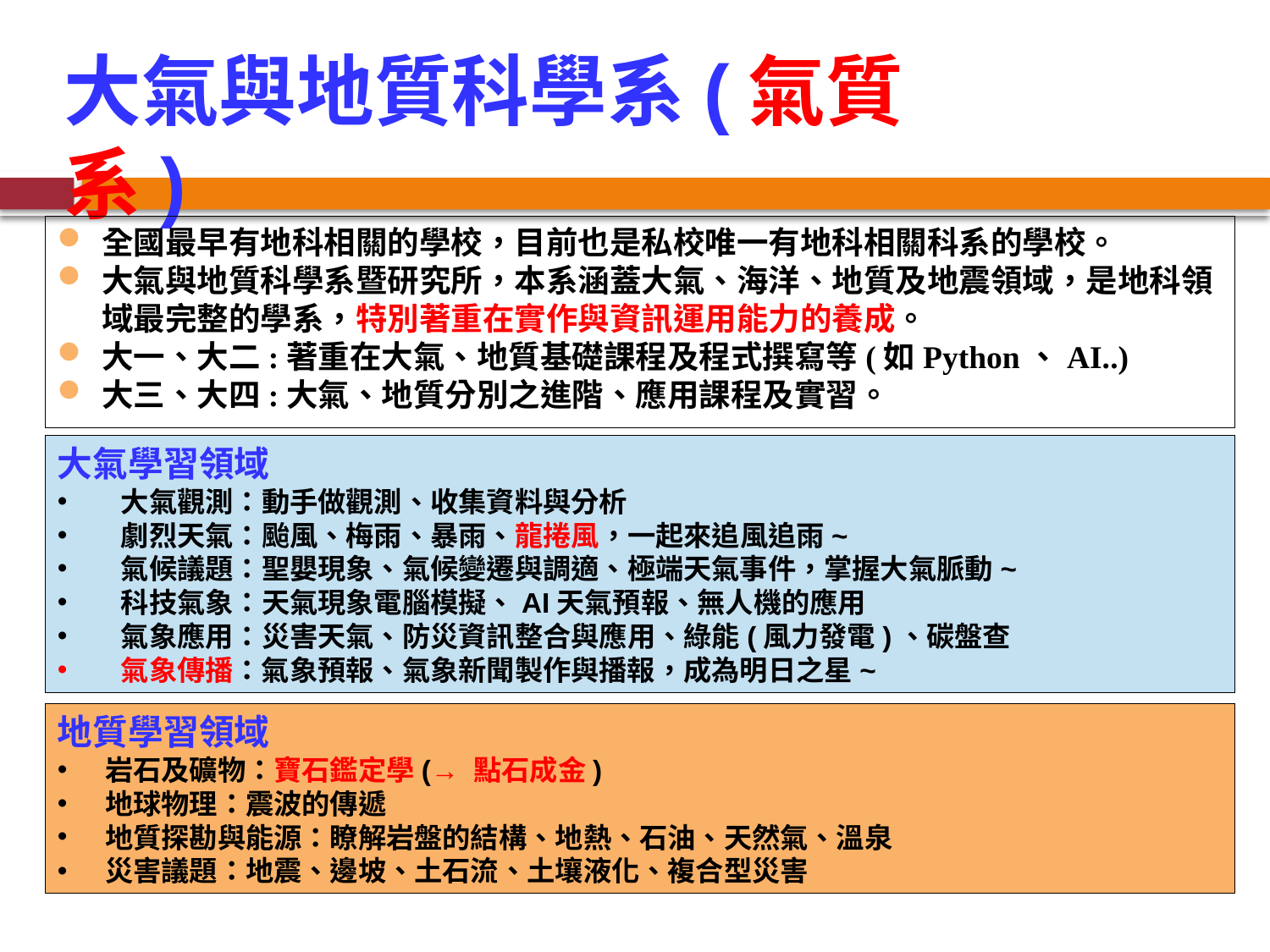

大氣與地質科學系(氣質系)
全國最早有地科相關的學校，目前也是私校唯一有地科相關科系的學校。
大氣與地質科學系暨研究所，本系涵蓋大氣、海洋、地質及地震領域，是地科領域最完整的學系，特別著重在實作與資訊運用能力的養成。
大一、大二:著重在大氣、地質基礎課程及程式撰寫等(如Python、AI..)
大三、大四:大氣、地質分別之進階、應用課程及實習。

大氣學習領域
大氣觀測：動手做觀測、收集資料與分析
劇烈天氣：颱風、梅雨、暴雨、龍捲風，一起來追風追雨~
氣候議題：聖嬰現象、氣候變遷與調適、極端天氣事件，掌握大氣脈動~
科技氣象：天氣現象電腦模擬、AI天氣預報、無人機的應用
氣象應用：災害天氣、防災資訊整合與應用、綠能(風力發電)、碳盤查
氣象傳播：氣象預報、氣象新聞製作與播報，成為明日之星~
地質學習領域
岩石及礦物：寶石鑑定學(→ 點石成金)
地球物理：震波的傳遞
地質探勘與能源：瞭解岩盤的結構、地熱、石油、天然氣、溫泉
災害議題：地震、邊坡、土石流、土壤液化、複合型災害